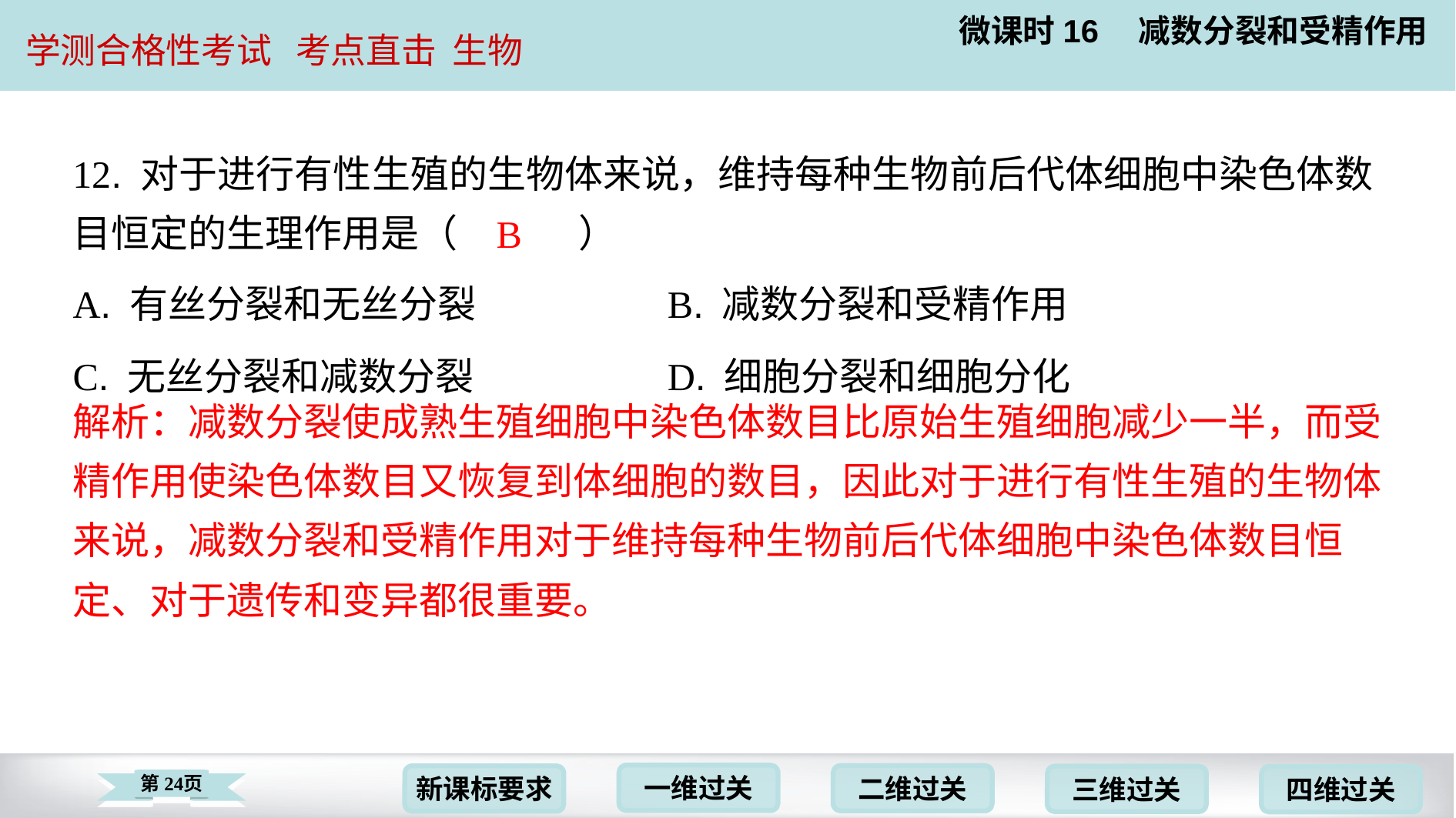

12. 对于进行有性生殖的生物体来说，维持每种生物前后代体细胞中染色体数
目恒定的生理作用是（　B　）
B
| A. 有丝分裂和无丝分裂 | B. 减数分裂和受精作用 |
| --- | --- |
| C. 无丝分裂和减数分裂 | D. 细胞分裂和细胞分化 |
解析：减数分裂使成熟生殖细胞中染色体数目比原始生殖细胞减少一半，而受
精作用使染色体数目又恢复到体细胞的数目，因此对于进行有性生殖的生物体
来说，减数分裂和受精作用对于维持每种生物前后代体细胞中染色体数目恒
定、对于遗传和变异都很重要。